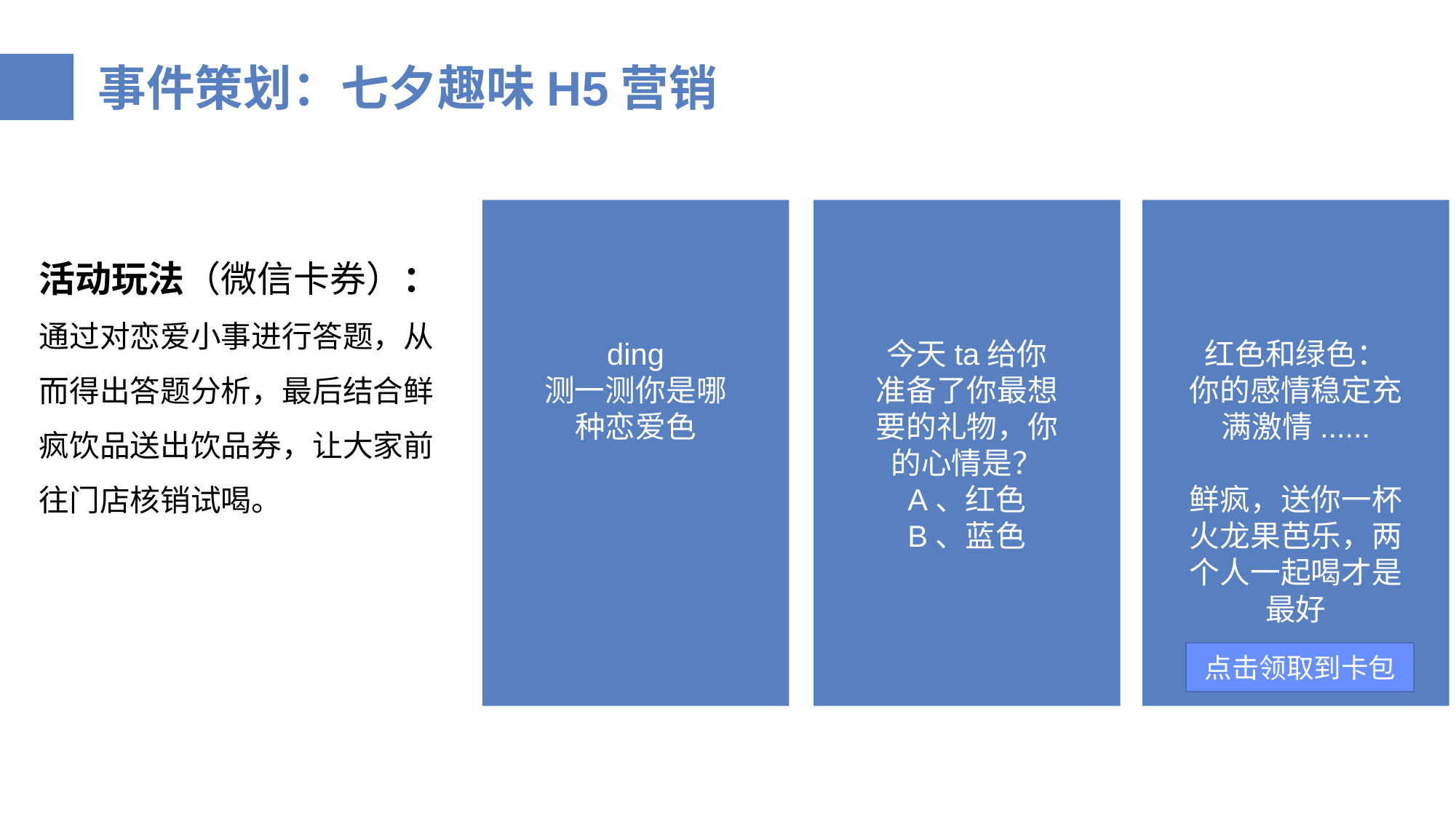

事件策划：七夕趣味H5营销

ding
测一测你是哪种恋爱色

今天ta给你准备了你最想要的礼物，你的心情是？
A、红色
B、蓝色

红色和绿色：
你的感情稳定充满激情......

鲜疯，送你一杯火龙果芭乐，两个人一起喝才是最好
活动玩法（微信卡券）：
通过对恋爱小事进行答题，从而得出答题分析，最后结合鲜疯饮品送出饮品券，让大家前往门店核销试喝。
点击领取到卡包